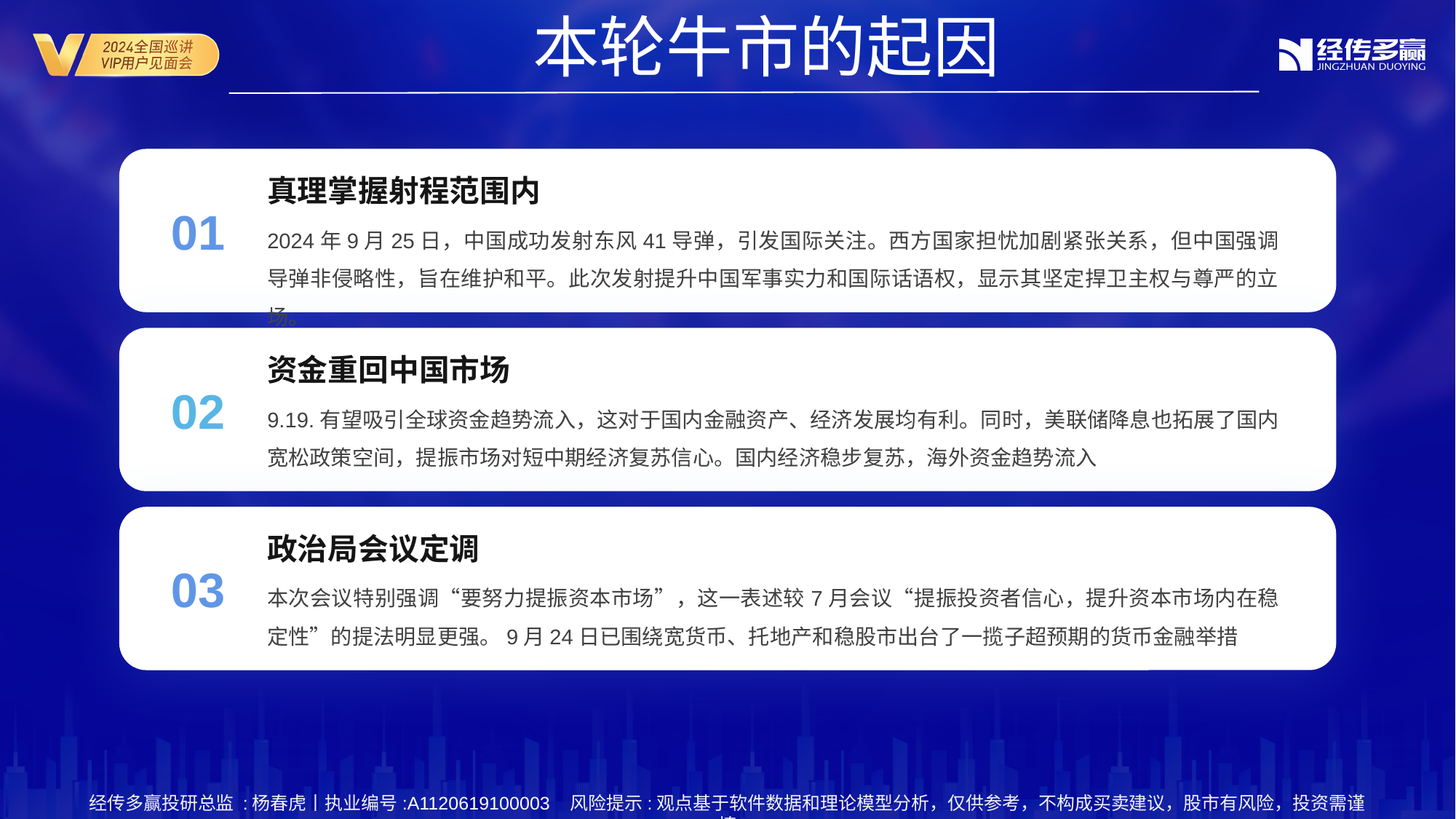

本轮牛市的起因

真理掌握射程范围内
01
2024年9月25日，中国成功发射东风41导弹，引发国际关注。西方国家担忧加剧紧张关系，但中国强调导弹非侵略性，旨在维护和平。此次发射提升中国军事实力和国际话语权，显示其坚定捍卫主权与尊严的立场。

资金重回中国市场
02
9.19.有望吸引全球资金趋势流入，这对于国内金融资产、经济发展均有利。同时，美联储降息也拓展了国内宽松政策空间，提振市场对短中期经济复苏信心。国内经济稳步复苏，海外资金趋势流入

政治局会议定调
03
本次会议特别强调“要努力提振资本市场”，这一表述较7月会议“提振投资者信心，提升资本市场内在稳定性”的提法明显更强。9月24日已围绕宽货币、托地产和稳股市出台了一揽子超预期的货币金融举措
经传多赢投研总监 :杨春虎丨执业编号:A1120619100003   风险提示:观点基于软件数据和理论模型分析，仅供参考，不构成买卖建议，股市有风险，投资需谨慎